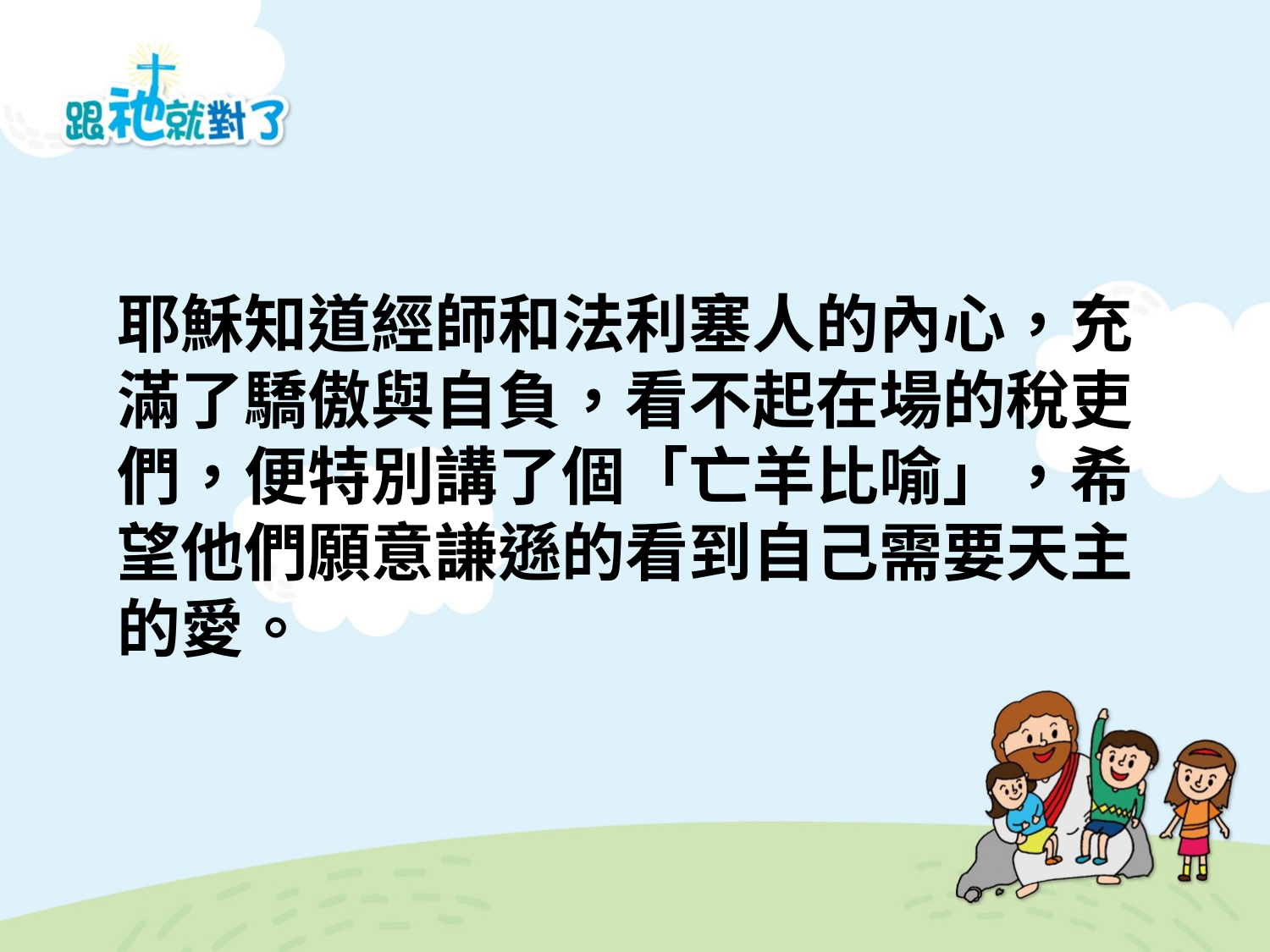

耶穌知道經師和法利塞人的內心，充滿了驕傲與自負，看不起在場的稅吏們，便特別講了個「亡羊比喻」，希望他們願意謙遜的看到自己需要天主的愛。